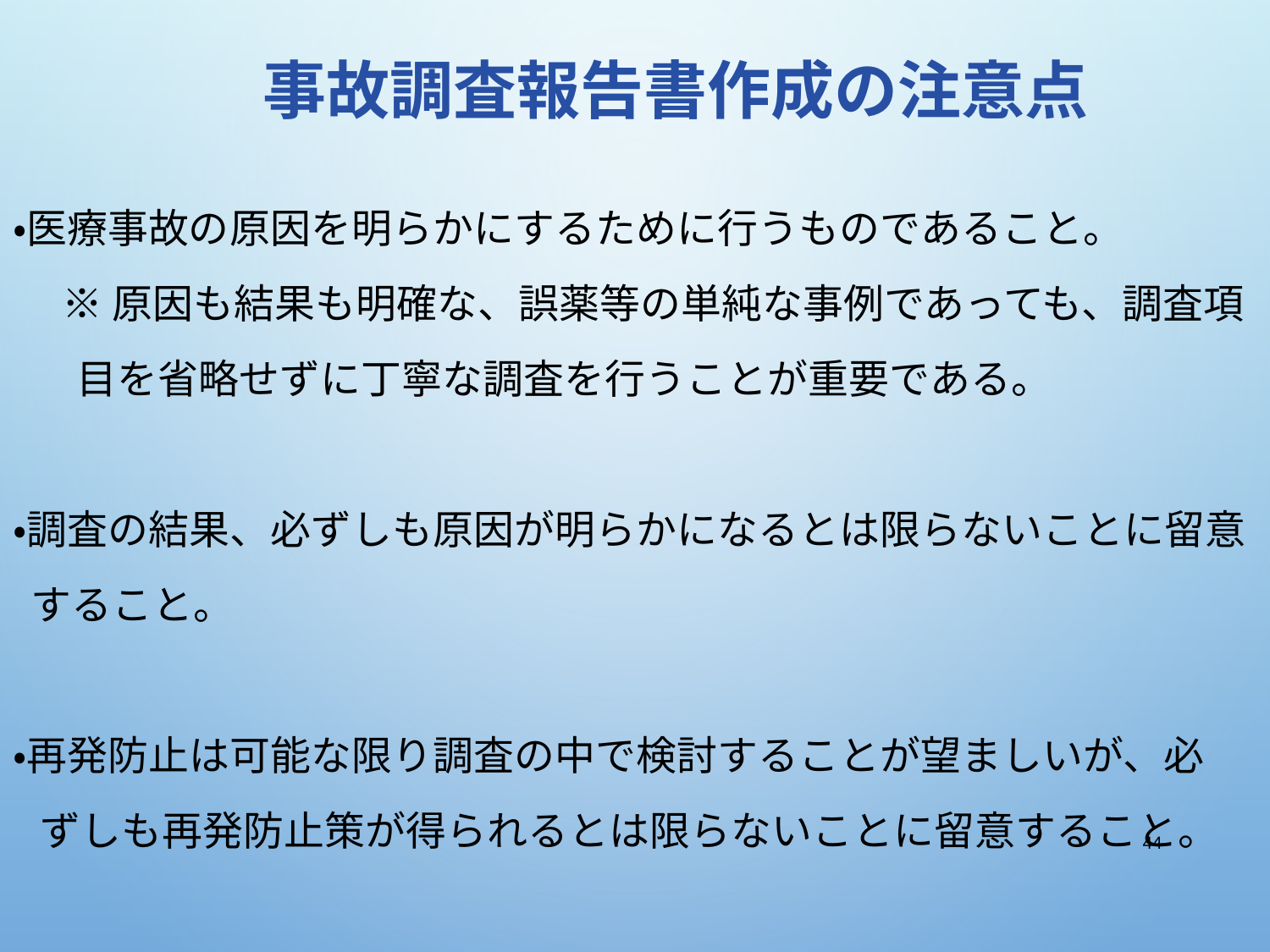

# 事故調査報告書作成の注意点
・医療事故の原因を明らかにするために行うものであること。
　 ※ 原因も結果も明確な、誤薬等の単純な事例であっても、調査項
      目を省略せずに丁寧な調査を行うことが重要である。

・調査の結果、必ずしも原因が明らかになるとは限らないことに留意
 すること。

・再発防止は可能な限り調査の中で検討することが望ましいが、必
  ずしも再発防止策が得られるとは限らないことに留意すること。

44